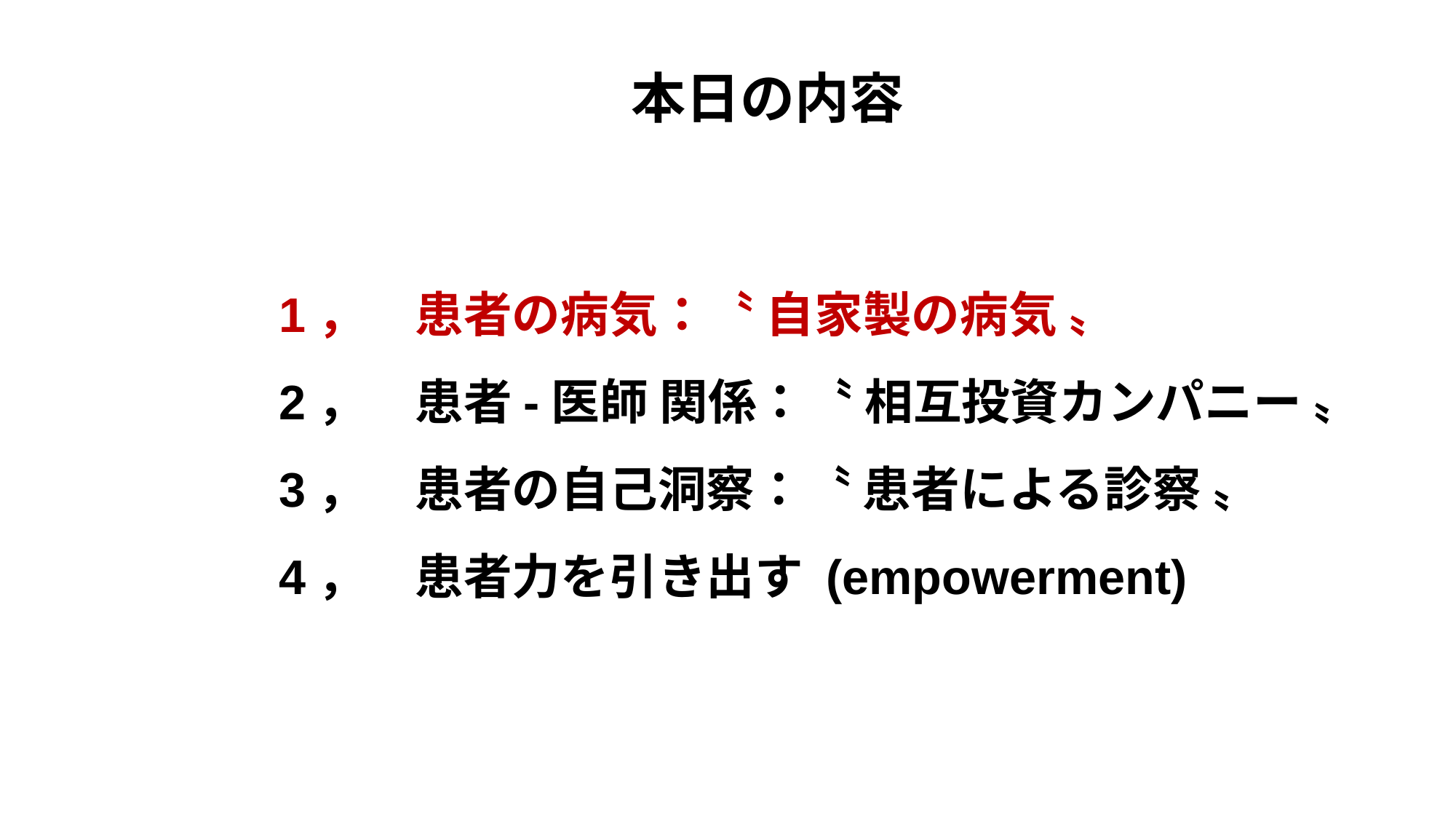

本日の内容
1，　患者の病気：〝 自家製の病気 〟
2，　患者-医師 関係：〝 相互投資カンパニー 〟
3，　患者の自己洞察：〝 患者による診察 〟
4，　患者力を引き出す (empowerment)